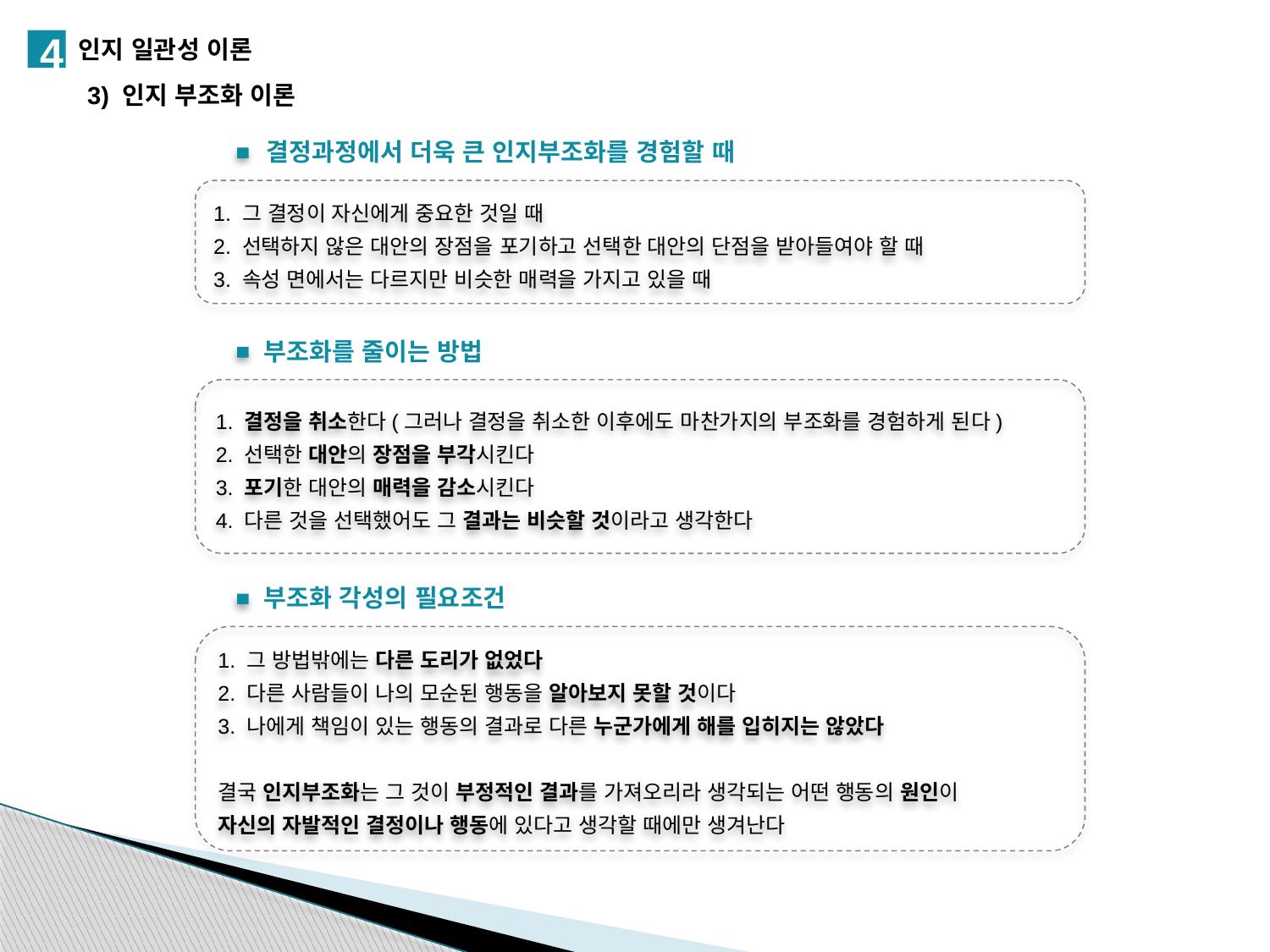

4
인지 일관성 이론

3) 인지 부조화 이론
결정과정에서 더욱 큰 인지부조화를 경험할 때

1. 그 결정이 자신에게 중요한 것일 때
2. 선택하지 않은 대안의 장점을 포기하고 선택한 대안의 단점을 받아들여야 할 때
3. 속성 면에서는 다르지만 비슷한 매력을 가지고 있을 때
부조화를 줄이는 방법

1. 결정을 취소한다(그러나 결정을 취소한 이후에도 마찬가지의 부조화를 경험하게 된다)
2. 선택한 대안의 장점을 부각시킨다
3. 포기한 대안의 매력을 감소시킨다
4. 다른 것을 선택했어도 그 결과는 비슷할 것이라고 생각한다
부조화 각성의 필요조건

1. 그 방법밖에는 다른 도리가 없었다
2. 다른 사람들이 나의 모순된 행동을 알아보지 못할 것이다
3. 나에게 책임이 있는 행동의 결과로 다른 누군가에게 해를 입히지는 않았다

결국 인지부조화는 그 것이 부정적인 결과를 가져오리라 생각되는 어떤 행동의 원인이
자신의 자발적인 결정이나 행동에 있다고 생각할 때에만 생겨난다